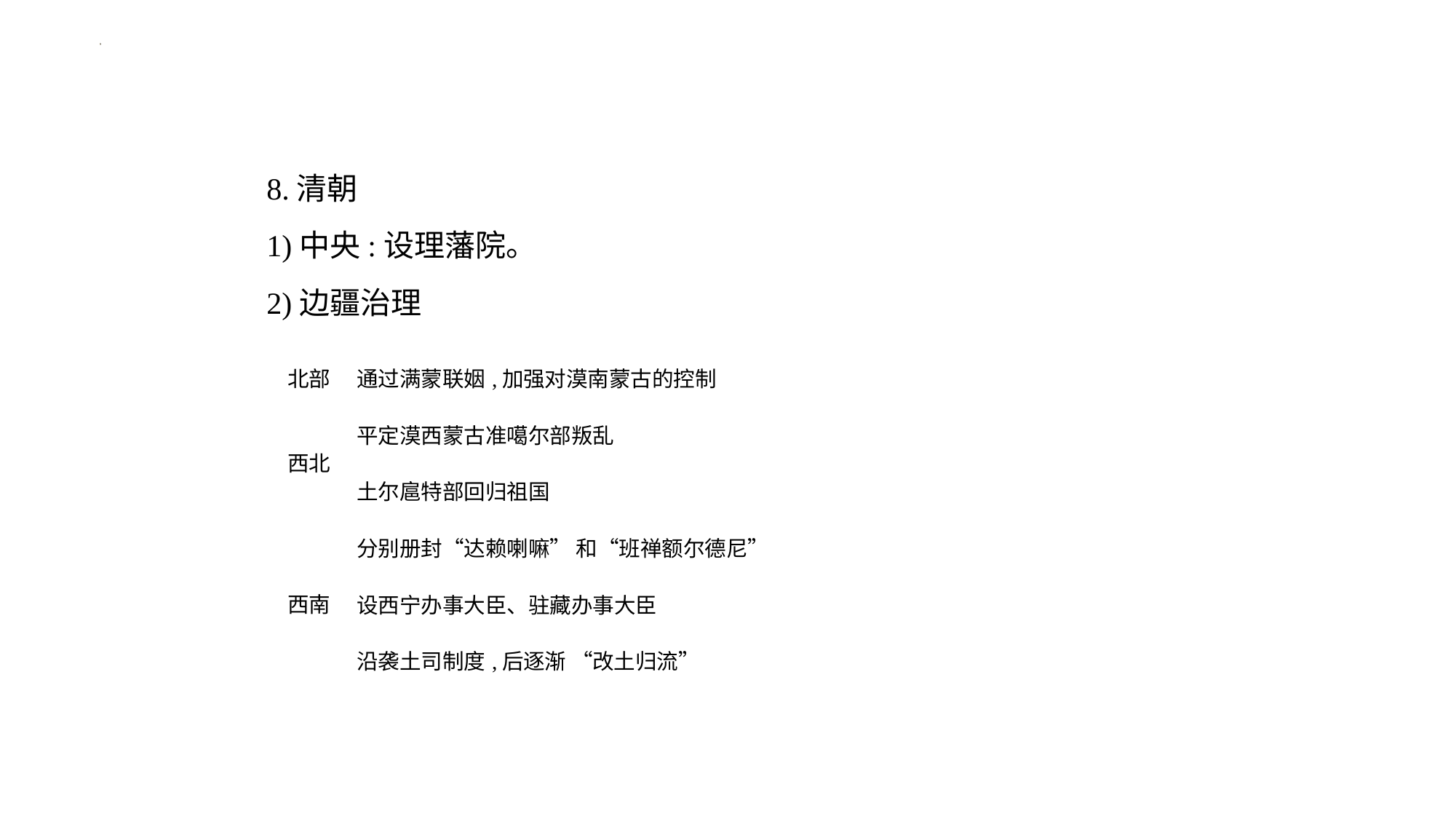

8.清朝
1)中央:设理藩院。
2)边疆治理
| 北部 | 通过满蒙联姻,加强对漠南蒙古的控制 |
| --- | --- |
| 西北 | 平定漠西蒙古准噶尔部叛乱 |
|  | 土尔扈特部回归祖国 |
| 西南 | 分别册封“达赖喇嘛” 和“班禅额尔德尼” |
|  | 设西宁办事大臣、驻藏办事大臣 |
|  | 沿袭土司制度,后逐渐 “改土归流” |